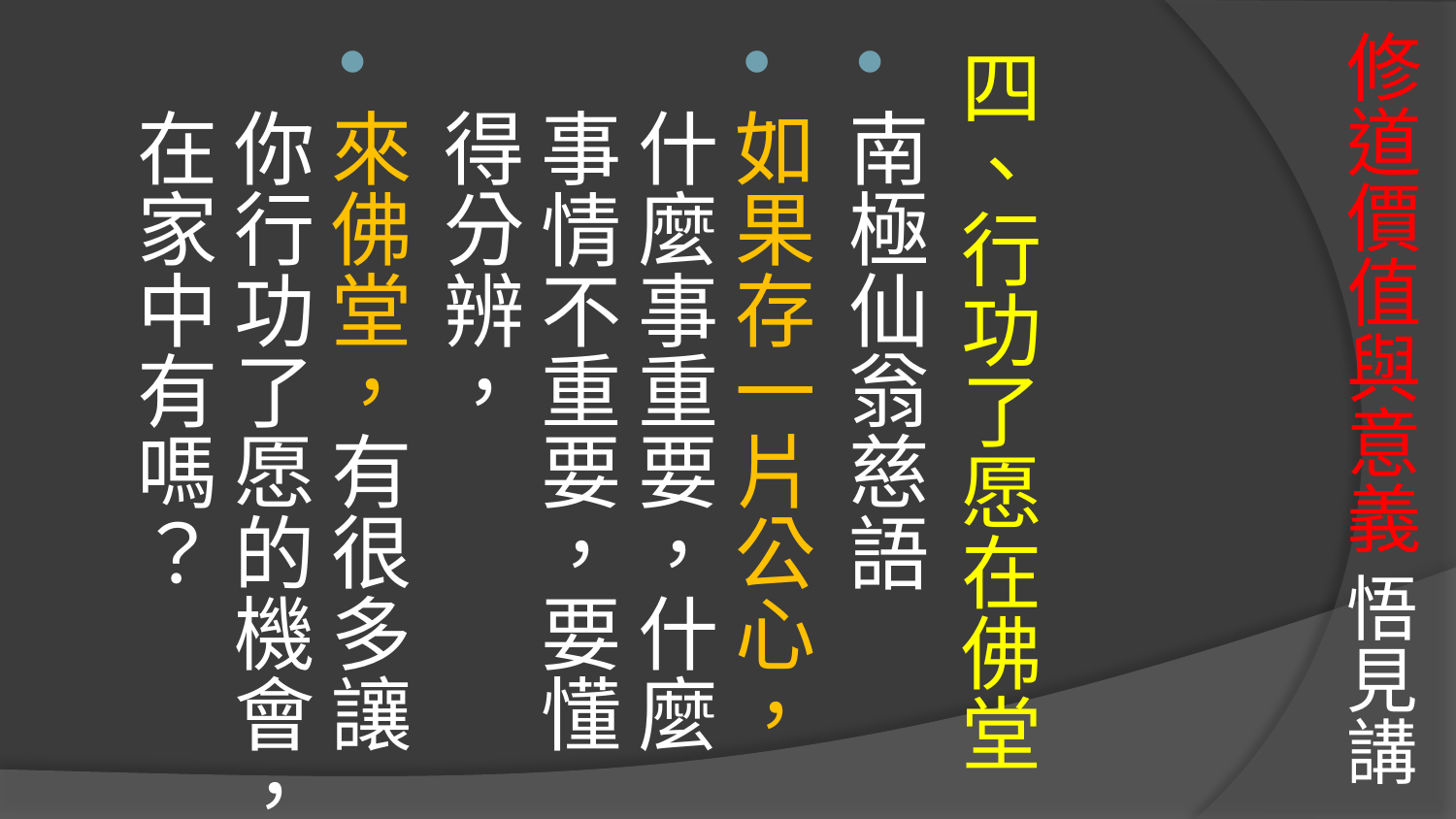

# 修道價值與意義 悟見講
四、行功了愿在佛堂
南極仙翁慈語
如果存一片公心，什麼事重要，什麼事情不重要，要懂得分辨，
來佛堂，有很多讓你行功了愿的機會，在家中有嗎？